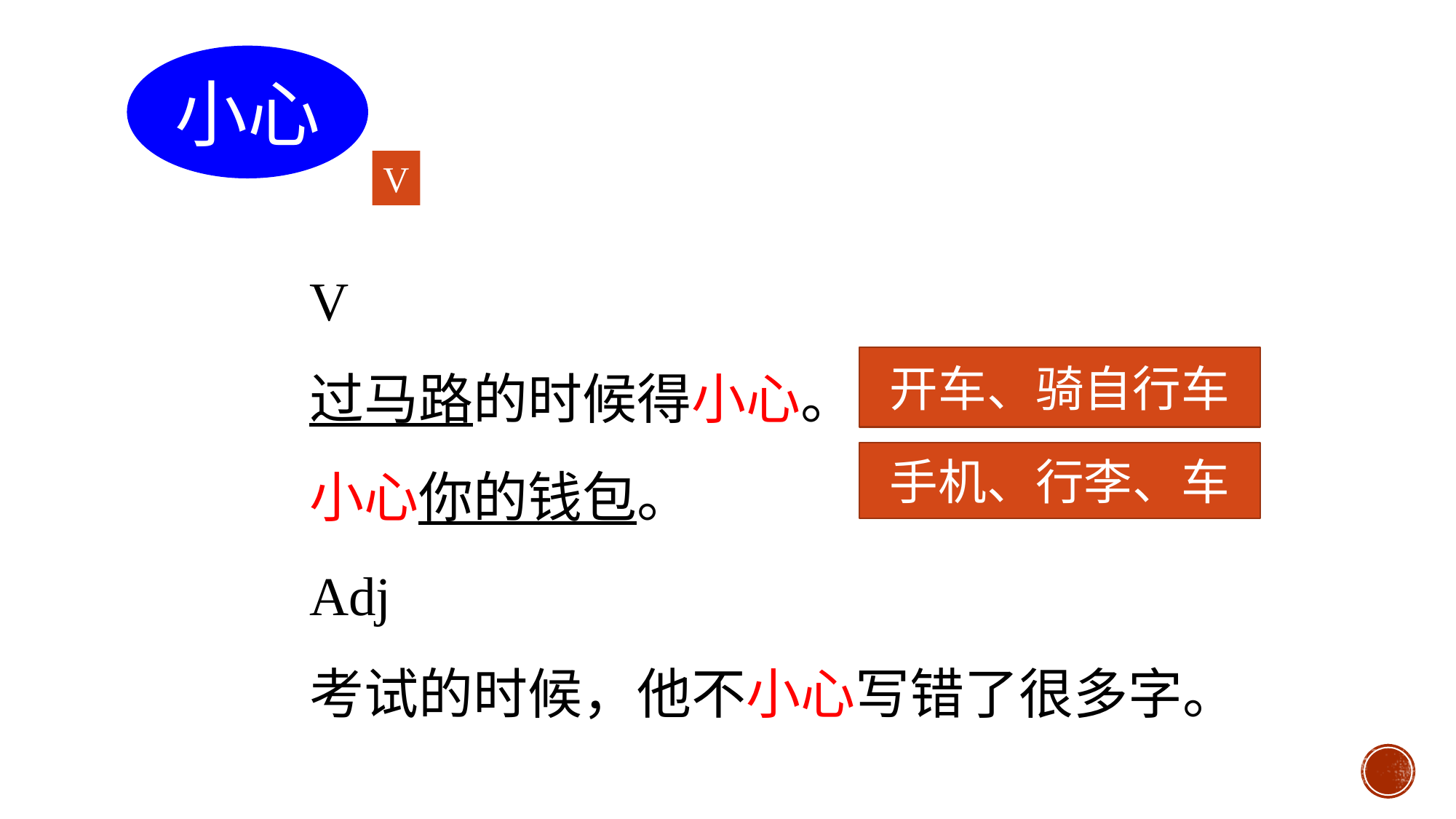

小心
V
V
过马路的时候得小心。
小心你的钱包。
Adj
考试的时候，他不小心写错了很多字。

开车、骑自行车
手机、行李、车